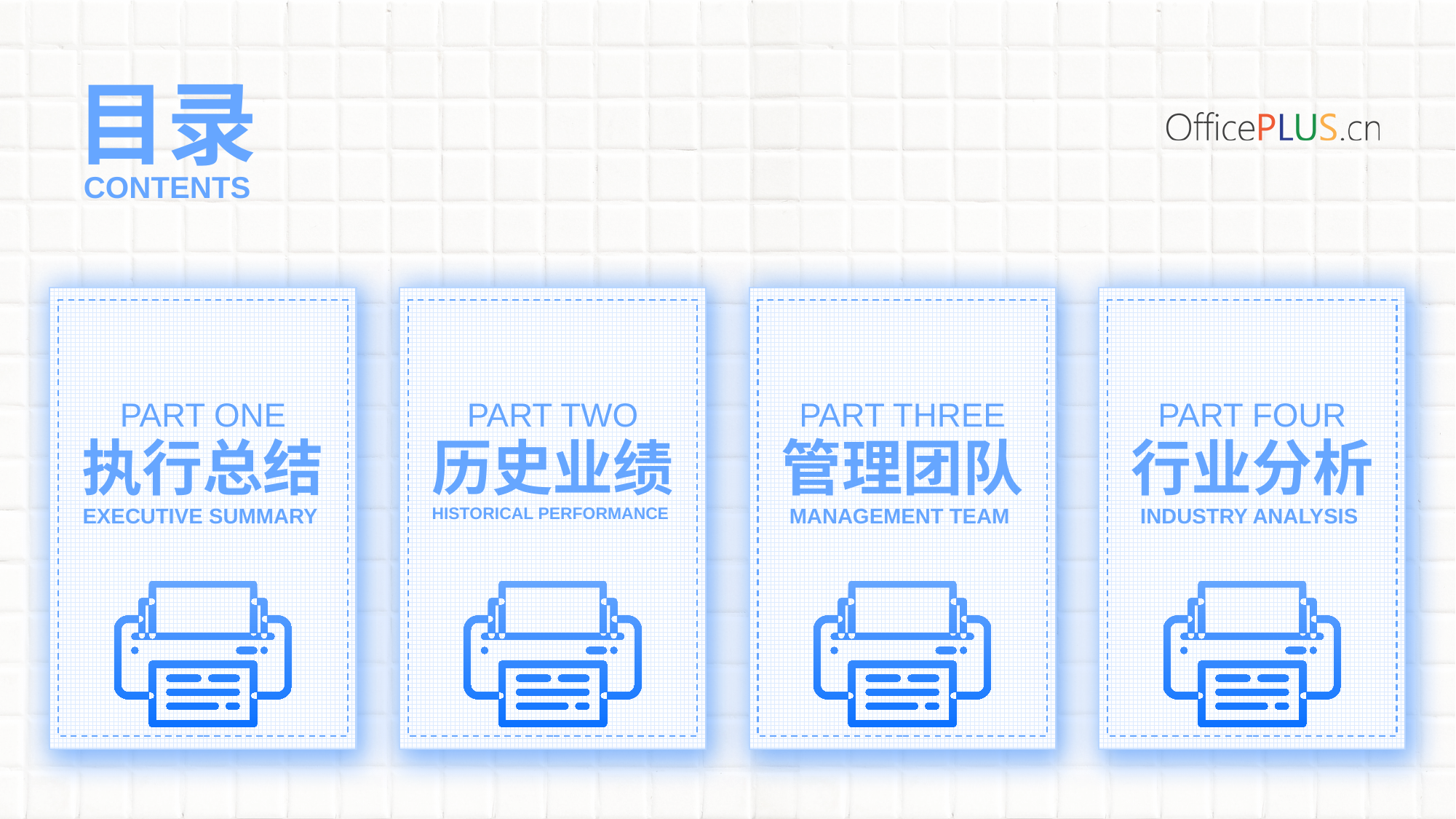

目录
CONTENTS

PART ONE
PART TWO
PART THREE
PART FOUR
执行总结
历史业绩
管理团队
行业分析
EXECUTIVE SUMMARY
HISTORICAL PERFORMANCE
MANAGEMENT TEAM
INDUSTRY ANALYSIS